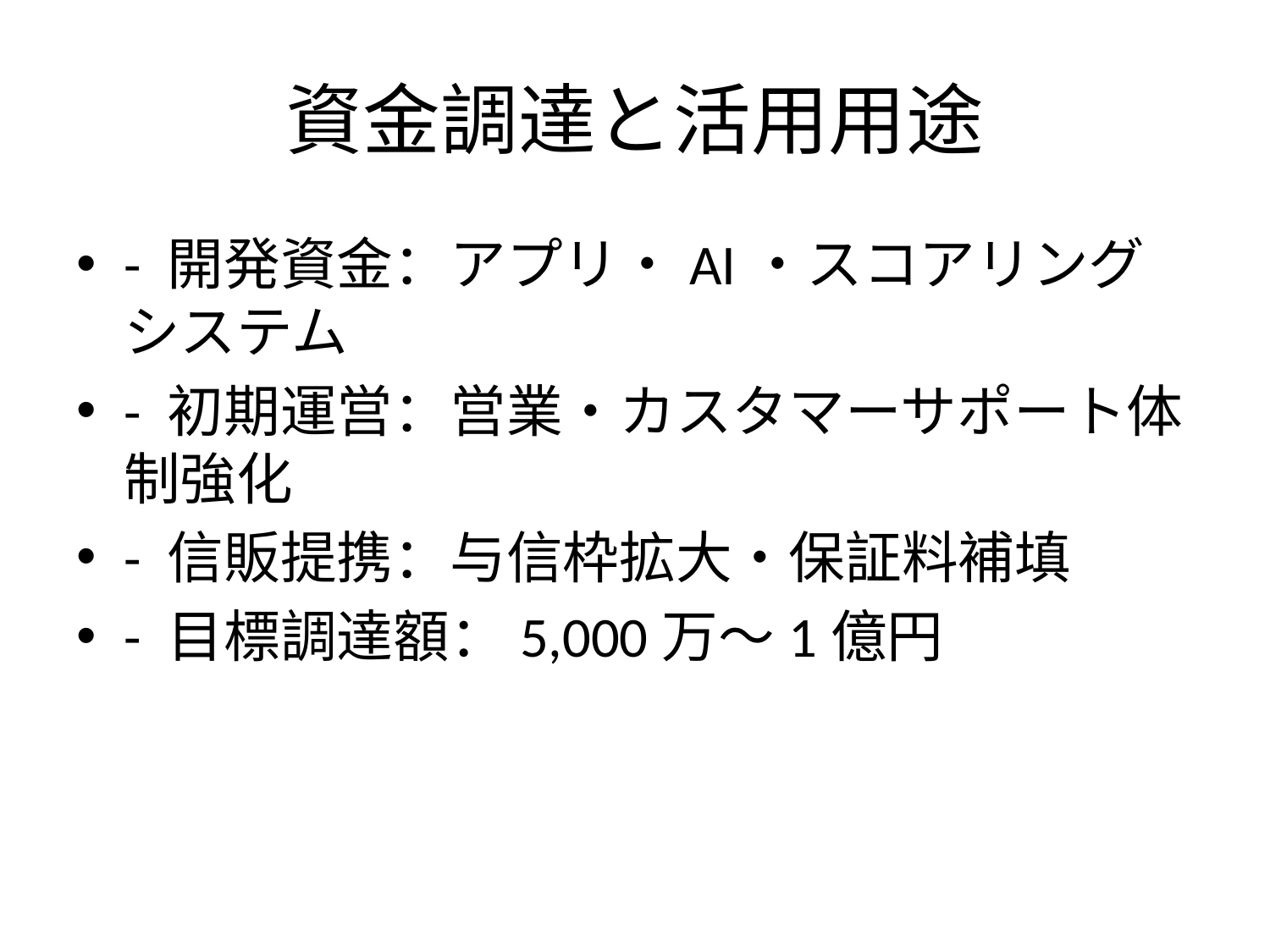

# 資金調達と活用用途
- 開発資金：アプリ・AI・スコアリングシステム
- 初期運営：営業・カスタマーサポート体制強化
- 信販提携：与信枠拡大・保証料補填
- 目標調達額：5,000万～1億円